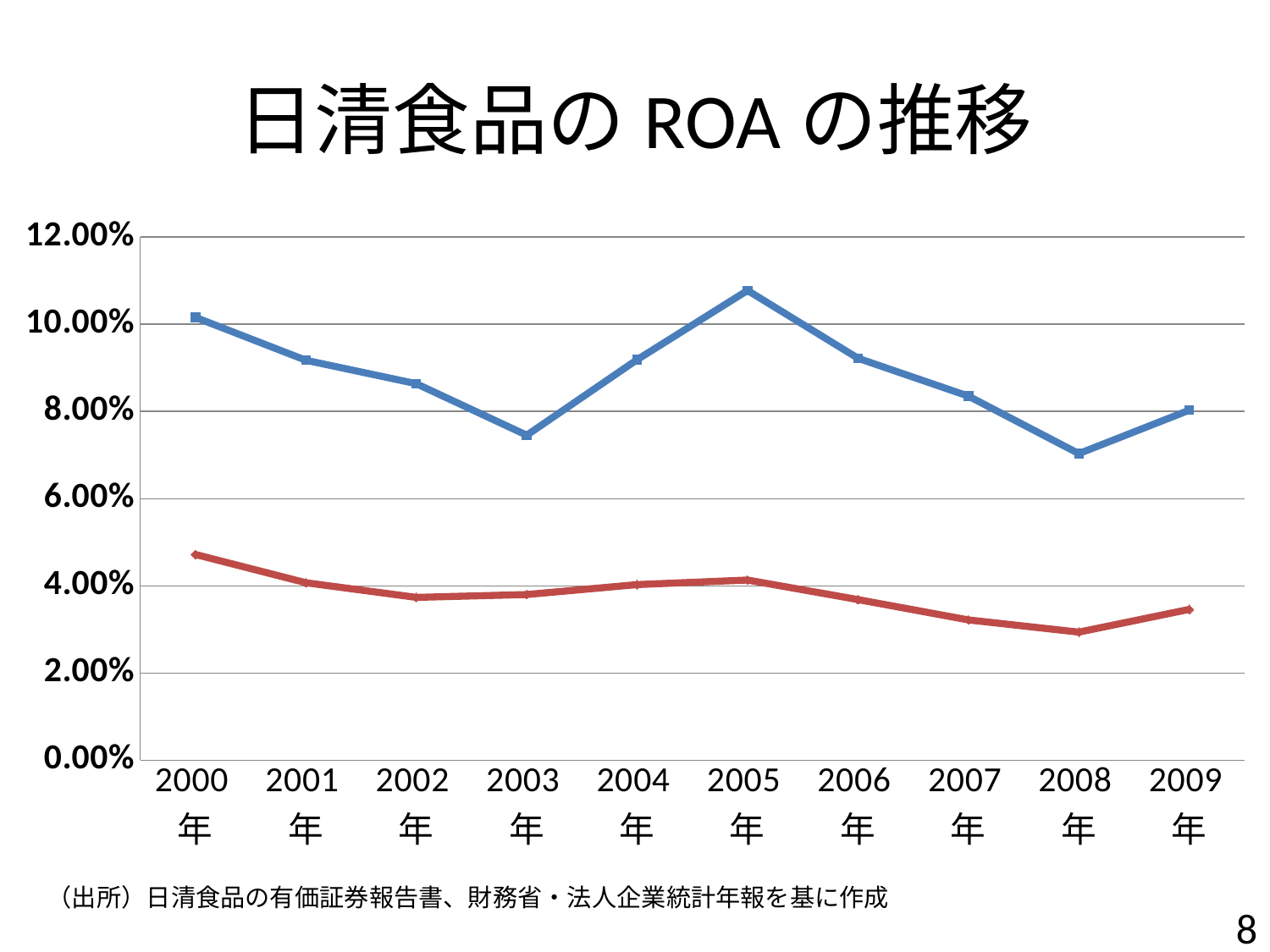

# 日清食品のROAの推移

### Chart

| Category |  |  |
|---|---|---|
| 2000年 | 0.10158616292045276 | 0.047199875728113905 |
| 2001年 | 0.0917461220569387 | 0.04070726740239242 |
| 2002年 | 0.08637505497087303 | 0.03734763243771916 |
| 2003年 | 0.07455389880224904 | 0.03800762211730025 |
| 2004年 | 0.09189319420443971 | 0.04028327068633966 |
| 2005年 | 0.1077587029479202 | 0.04132512794955547 |
| 2006年 | 0.0922084662298645 | 0.03684804345146645 |
| 2007年 | 0.08352050196845426 | 0.032180195041831186 |
| 2008年 | 0.07033511201798746 | 0.02938020190394323 |
| 2009年 | 0.08030000000000002 | 0.03460082183191634 |
（出所）日清食品の有価証券報告書、財務省・法人企業統計年報を基に作成
8